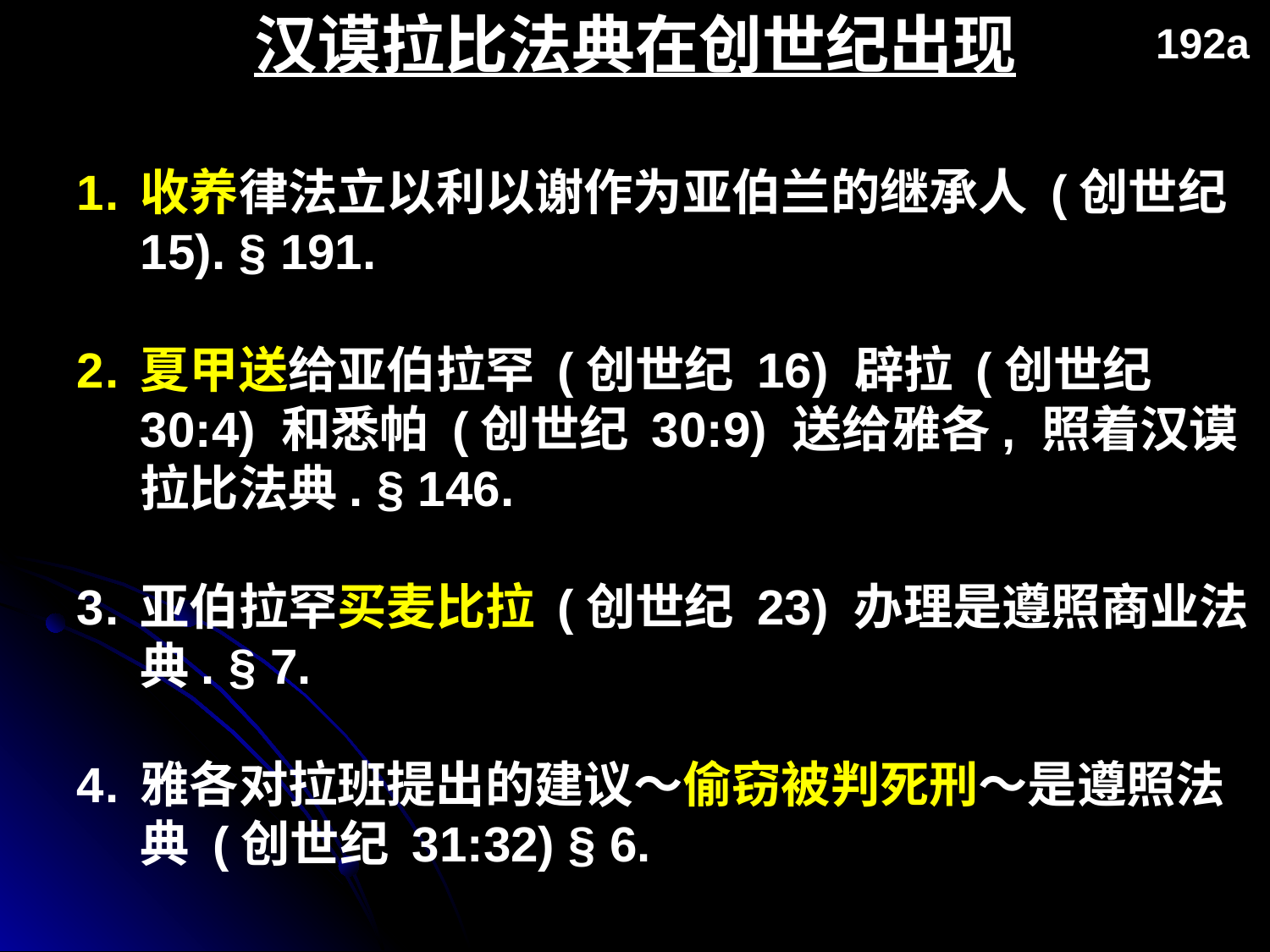

汉谟拉比法典在创世纪出现

收养律法立以利以谢作为亚伯兰的继承人 (创世纪 15). § 191.

夏甲送给亚伯拉罕 (创世纪 16) 辟拉 (创世纪 30:4) 和悉帕 (创世纪 30:9) 送给雅各, 照着汉谟拉比法典. § 146.

亚伯拉罕买麦比拉 (创世纪 23) 办理是遵照商业法典. § 7.

雅各对拉班提出的建议～偷窃被判死刑～是遵照法典 (创世纪 31:32) § 6.

192a